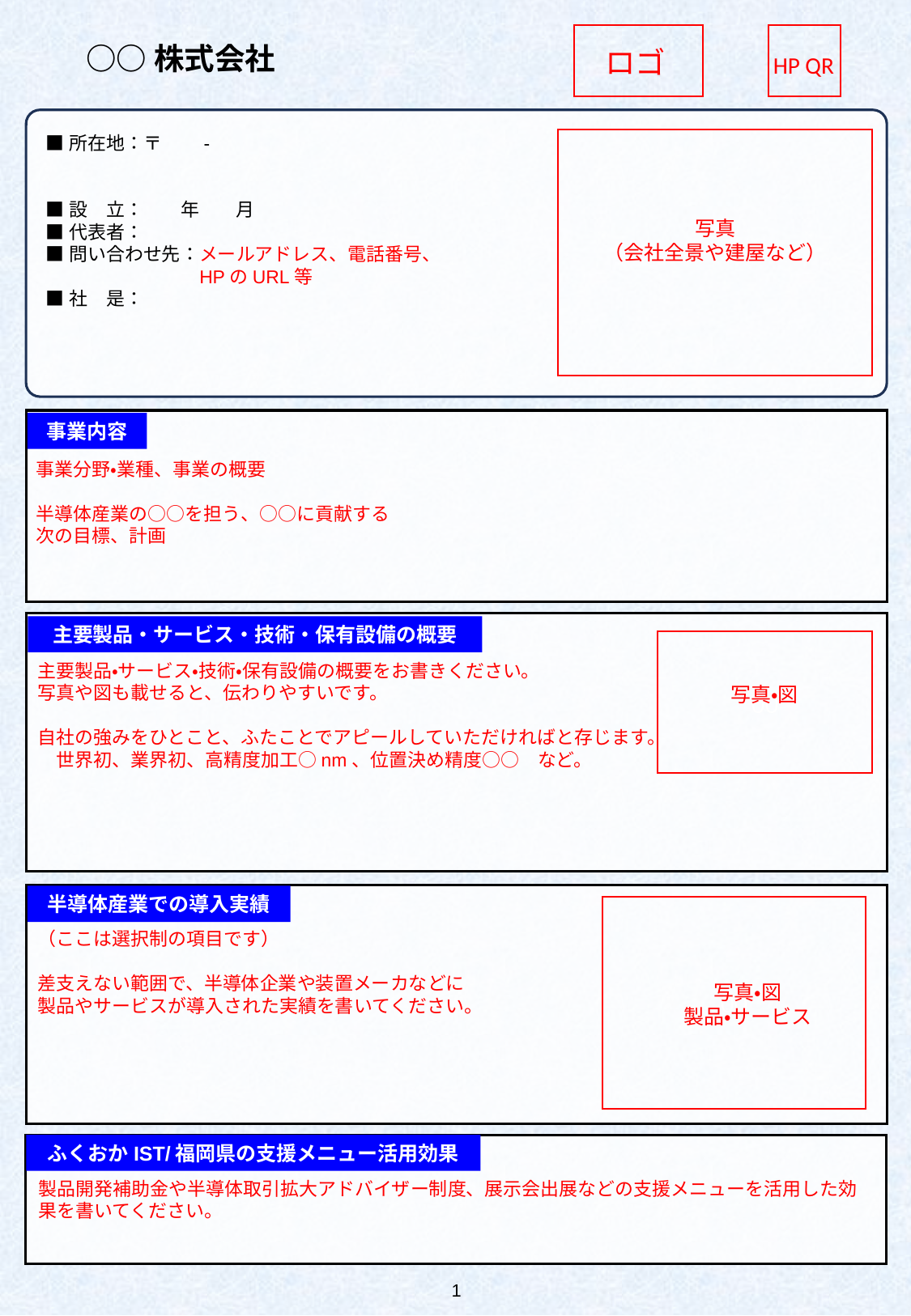

○○株式会社
ロゴ
HP QR

■所在地：〒　　-

■設　立：　　年　　月
■代表者：
■問い合わせ先：メールアドレス、電話番号、
　　　　　　　　HPのURL等
■社　是：

写真
（会社全景や建屋など）

事業内容
事業分野・業種、事業の概要

半導体産業の○○を担う、○○に貢献する
次の目標、計画

主要製品・サービス・技術・保有設備の概要
00
主要製品・サービス・技術・保有設備の概要をお書きください。
写真や図も載せると、伝わりやすいです。

自社の強みをひとこと、ふたことでアピールしていただければと存じます。
　世界初、業界初、高精度加工○nm、位置決め精度○○　など。
写真・図

半導体産業での導入実績
00
（ここは選択制の項目です）

差支えない範囲で、半導体企業や装置メーカなどに
製品やサービスが導入された実績を書いてください。
写真・図
製品・サービス
ふくおかIST/福岡県の支援メニュー活用効果

製品開発補助金や半導体取引拡大アドバイザー制度、展示会出展などの支援メニューを活用した効果を書いてください。
1